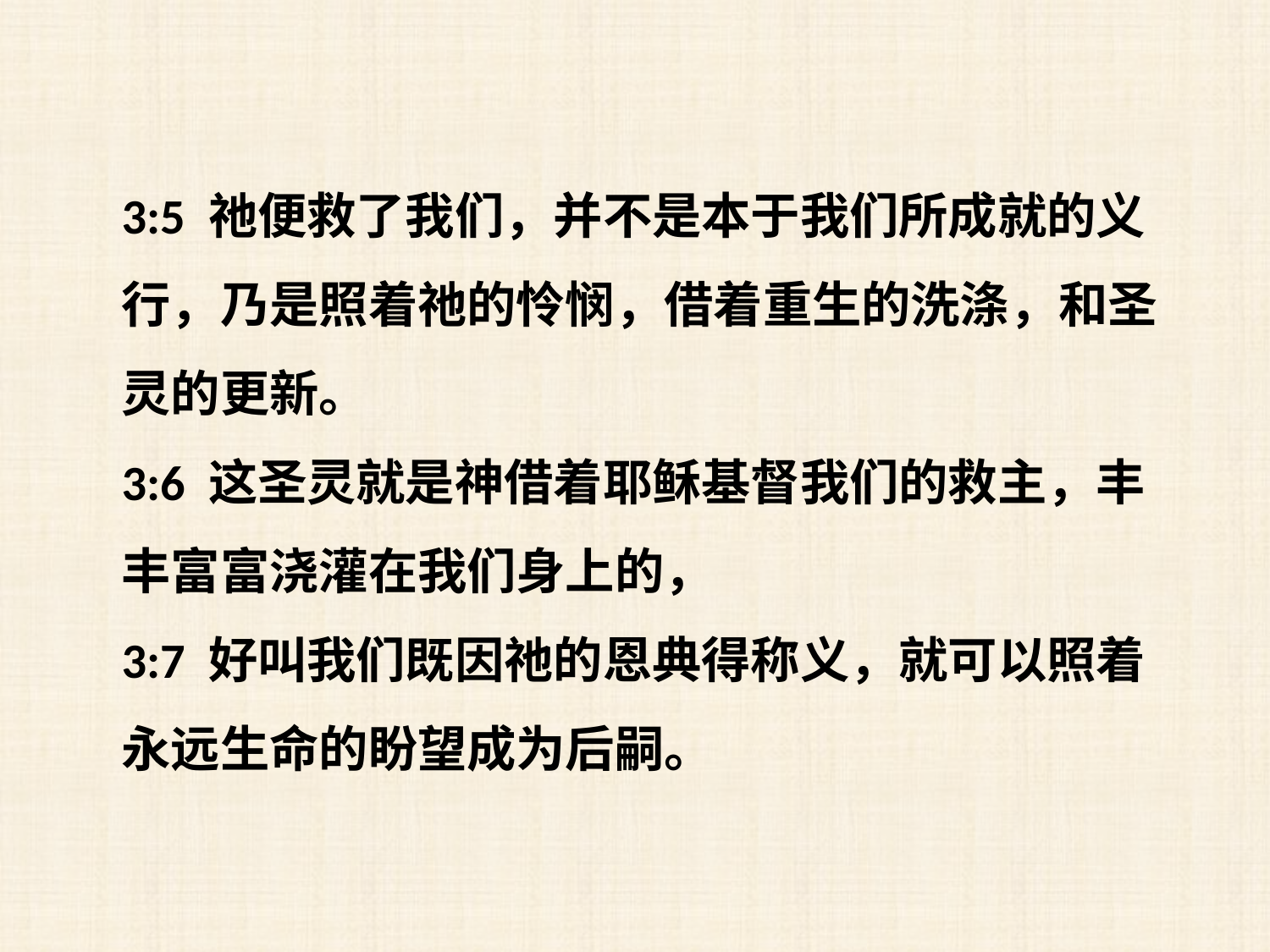

3:5 祂便救了我们，并不是本于我们所成就的义行，乃是照着祂的怜悯，借着重生的洗涤，和圣灵的更新。
3:6 这圣灵就是神借着耶稣基督我们的救主，丰丰富富浇灌在我们身上的，
3:7 好叫我们既因祂的恩典得称义，就可以照着永远生命的盼望成为后嗣。